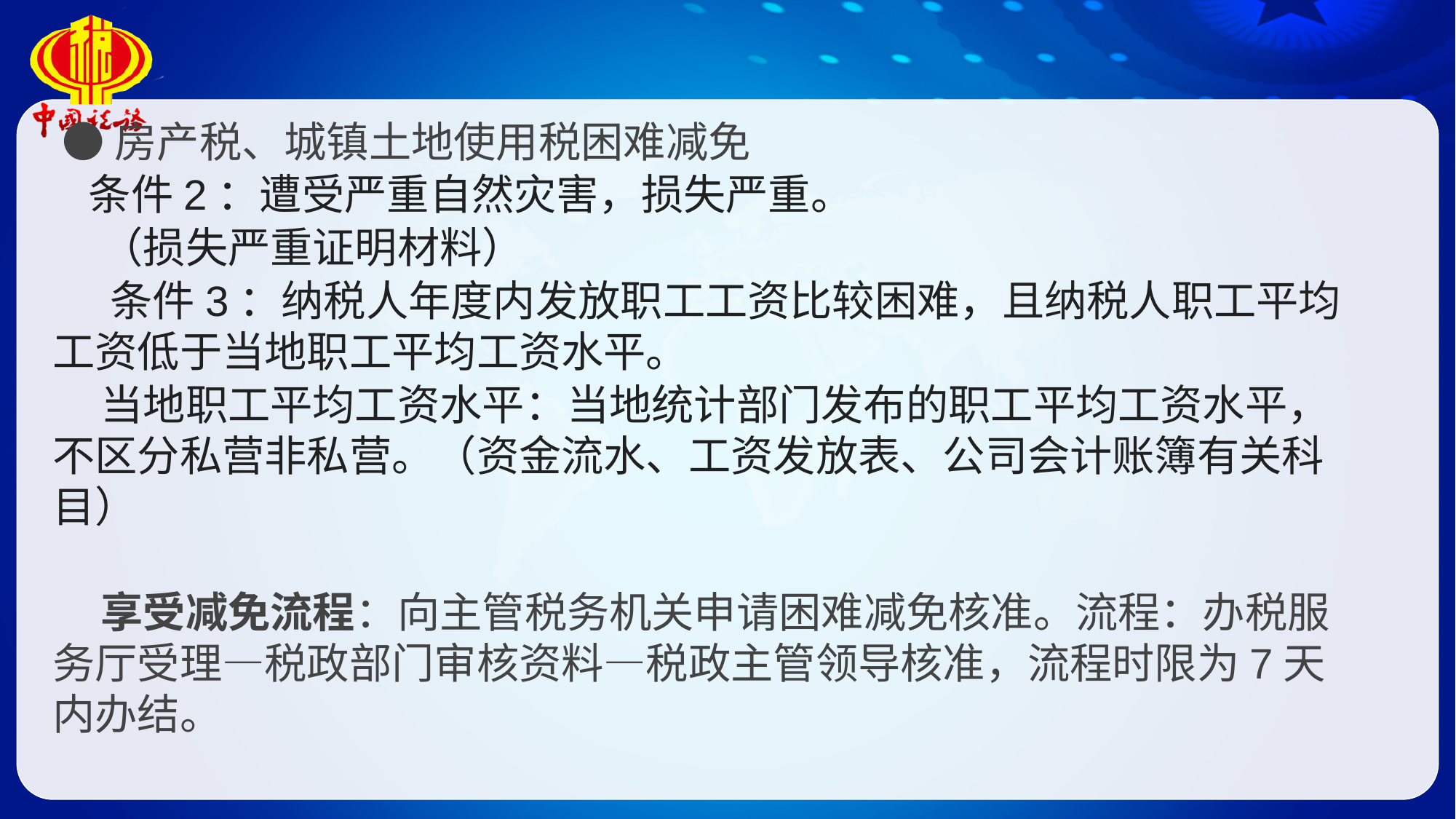

●房产税、城镇土地使用税困难减免
   条件2：遭受严重自然灾害，损失严重。
    （损失严重证明材料）
     条件3：纳税人年度内发放职工工资比较困难，且纳税人职工平均工资低于当地职工平均工资水平。
    当地职工平均工资水平：当地统计部门发布的职工平均工资水平，不区分私营非私营。（资金流水、工资发放表、公司会计账簿有关科目）

    享受减免流程：向主管税务机关申请困难减免核准。流程：办税服务厅受理—税政部门审核资料—税政主管领导核准，流程时限为7天内办结。